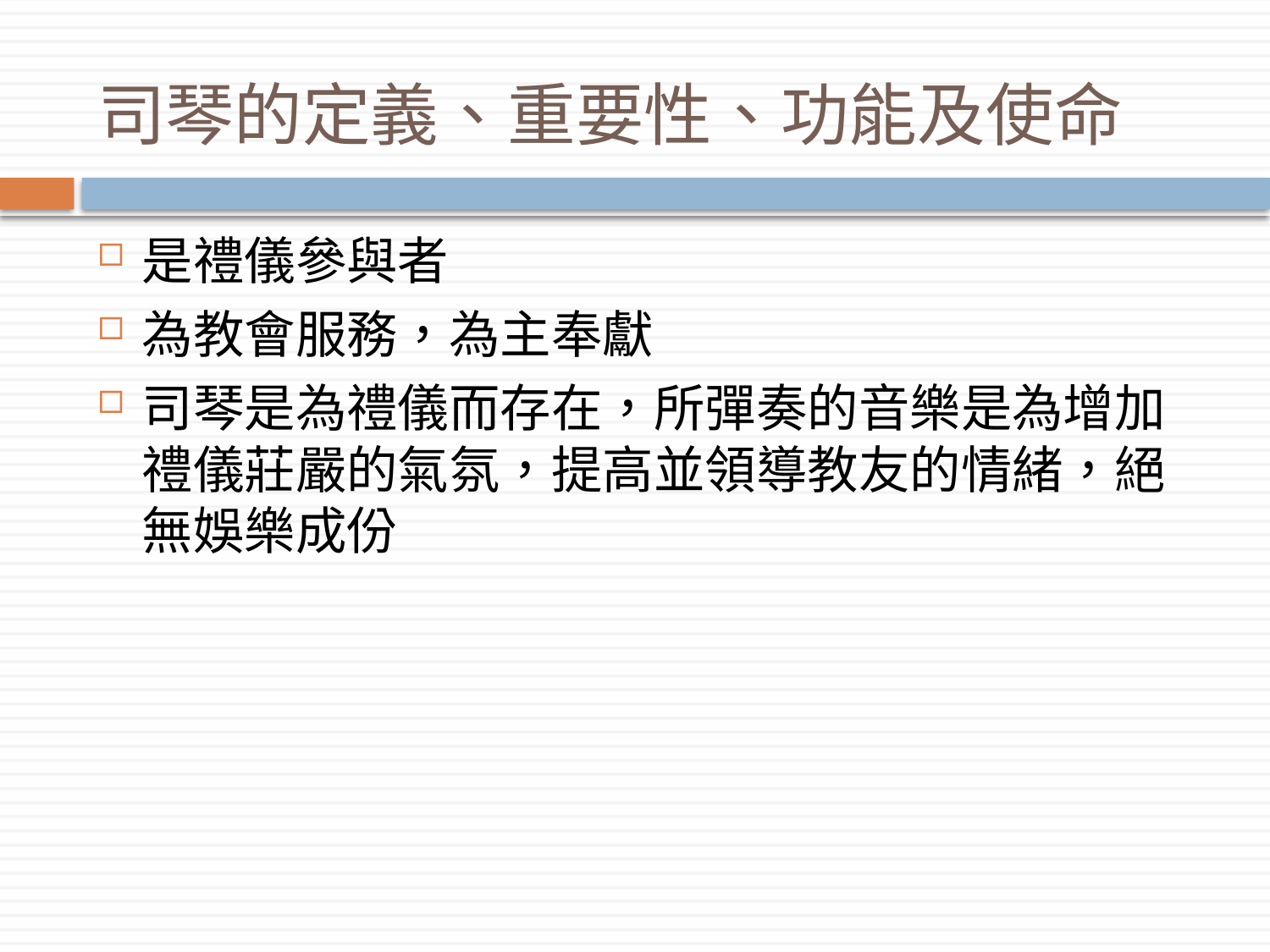

# 司琴的定義、重要性、功能及使命
是禮儀參與者
為教會服務，為主奉獻
司琴是為禮儀而存在，所彈奏的音樂是為增加禮儀莊嚴的氣氛，提高並領導教友的情緒，絕無娛樂成份